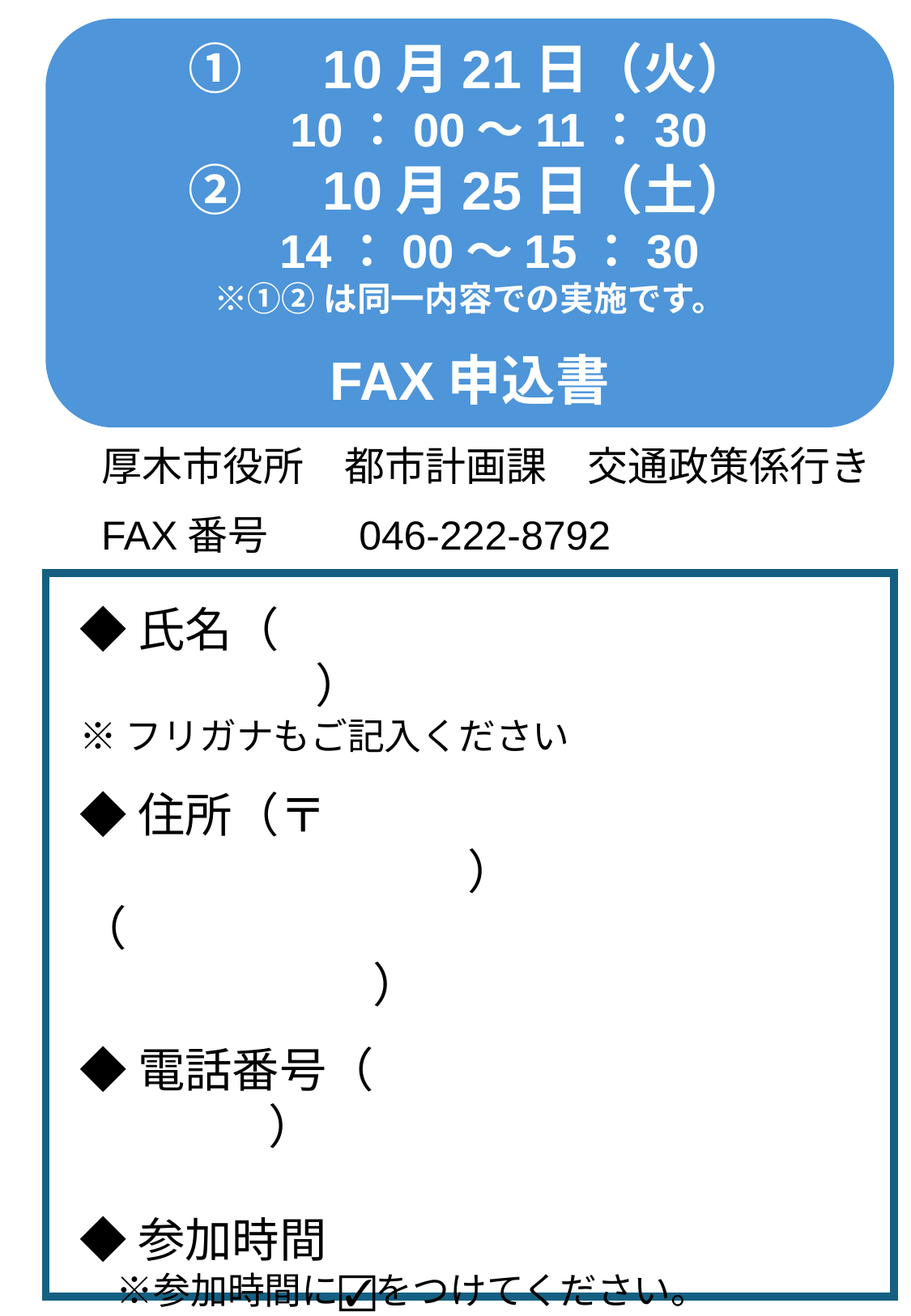

①　10月21日（火）
　10：00～11：30
②　10月25日（土）
   14：00～15：30
※①②は同一内容での実施です。

FAX申込書

厚木市役所　都市計画課　交通政策係行き

FAX番号　　046-222-8792

◆氏名（　　　　　　　　　　　　　　　　　）
※フリガナもご記入ください

◆住所（〒　　　　　　　　　 　　　　　　　　 　　）
（　　　　　　　　　　　　　　　　　　　　　 ）

◆電話番号（　　　　　　　　　　　　　　）

◆参加時間
　※参加時間に☑をつけてください。
　　□　　①　10月21日（火）
　　□　　②　10月25日（土）